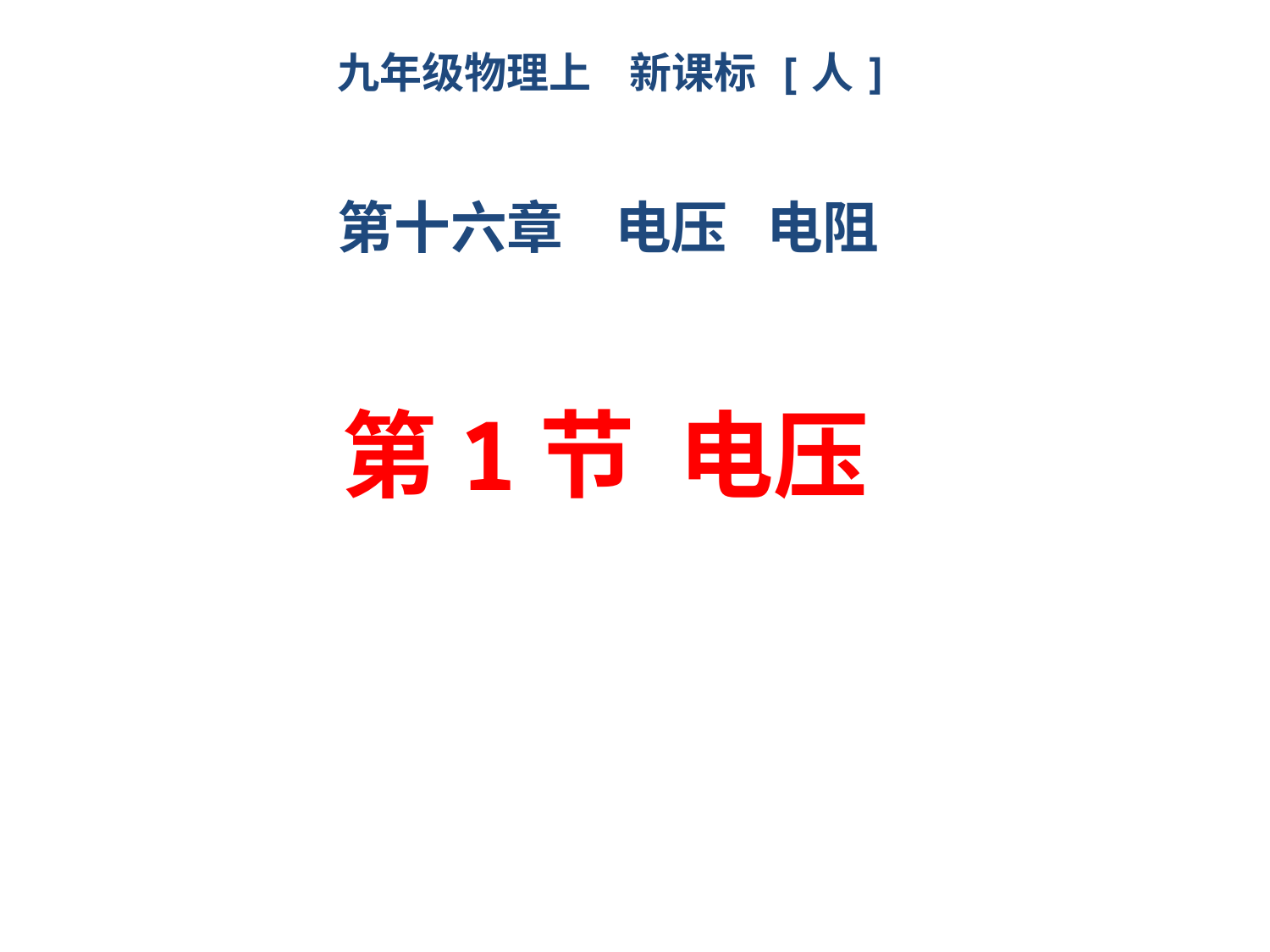

九年级物理上    新课标 [人]
第十六章    电压   电阻
第1节  电压